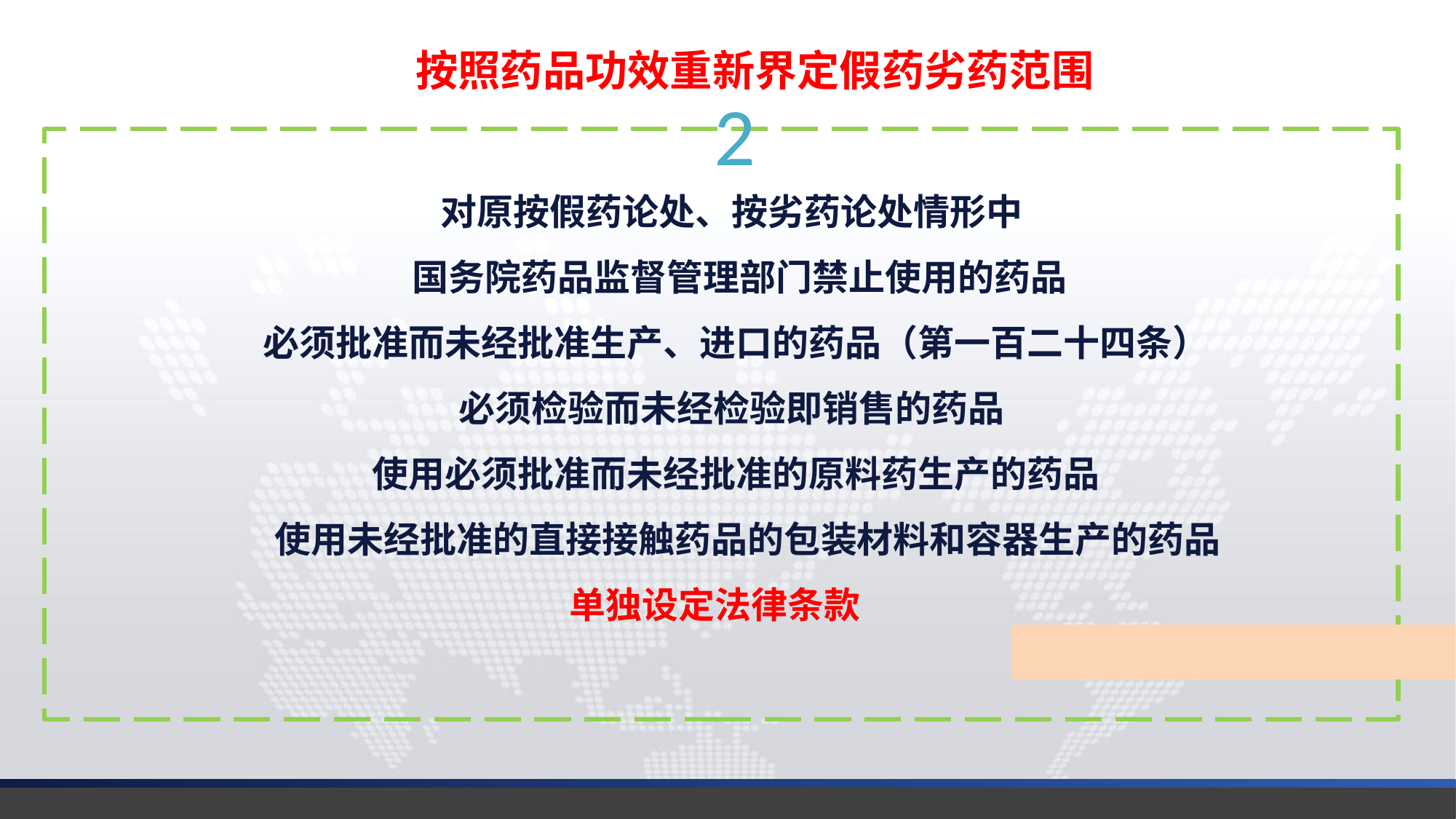

按照药品功效重新界定假药劣药范围
2

   对原按假药论处、按劣药论处情形中
     国务院药品监督管理部门禁止使用的药品
    必须批准而未经批准生产、进口的药品（第一百二十四条）
   必须检验而未经检验即销售的药品
    使用必须批准而未经批准的原料药生产的药品
       使用未经批准的直接接触药品的包装材料和容器生产的药品
单独设定法律条款

延时符